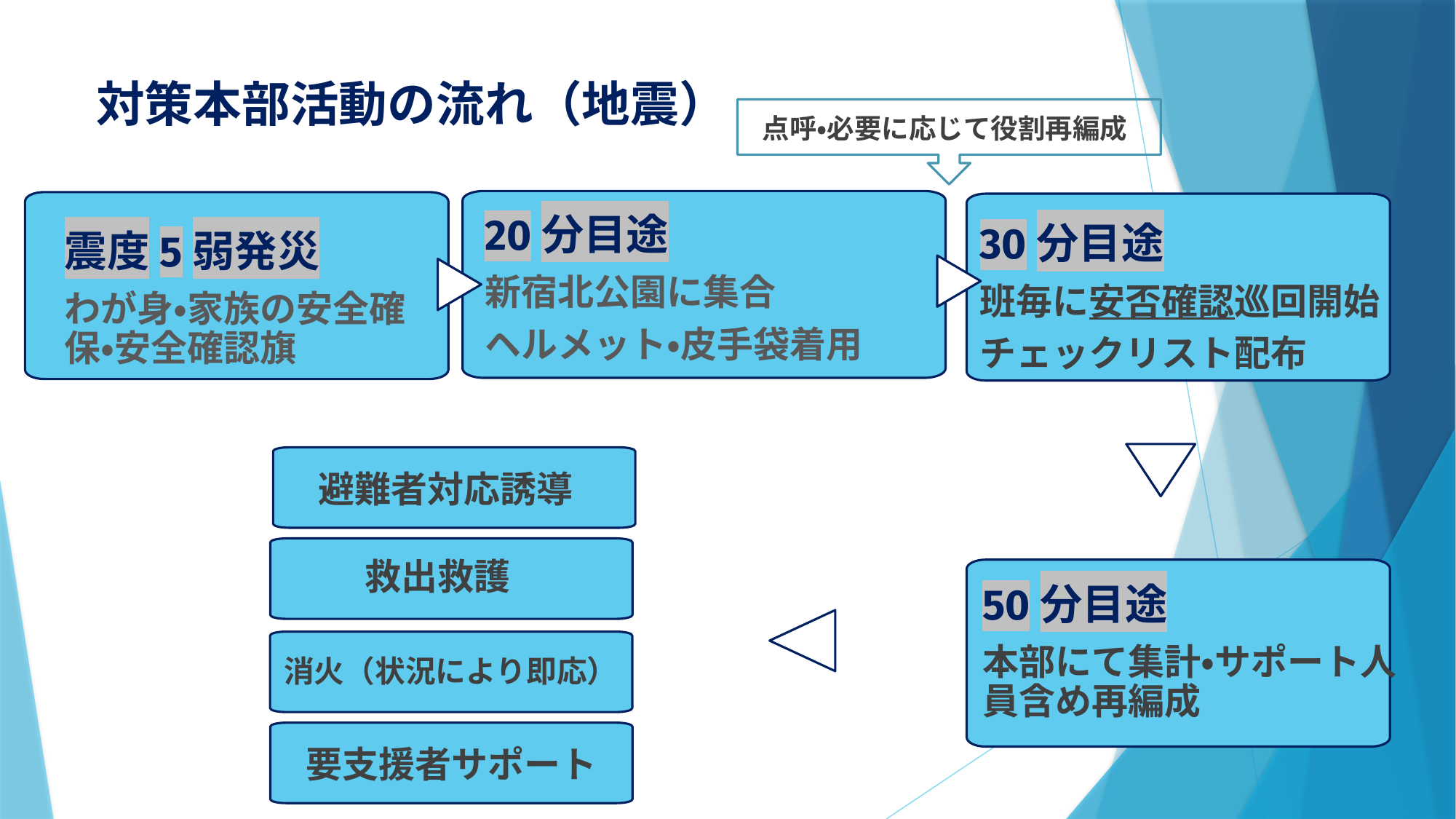

# 対策本部活動の流れ（地震）

点呼・必要に応じて役割再編成
20分目途
新宿北公園に集合
ヘルメット・皮手袋着用
30分目途
班毎に安否確認巡回開始
チェックリスト配布
震度5弱発災
わが身・家族の安全確保・安全確認旗

避難者対応誘導

救出救護

50分目途
本部にて集計・サポート人員含め再編成

消火（状況により即応）
要支援者サポート